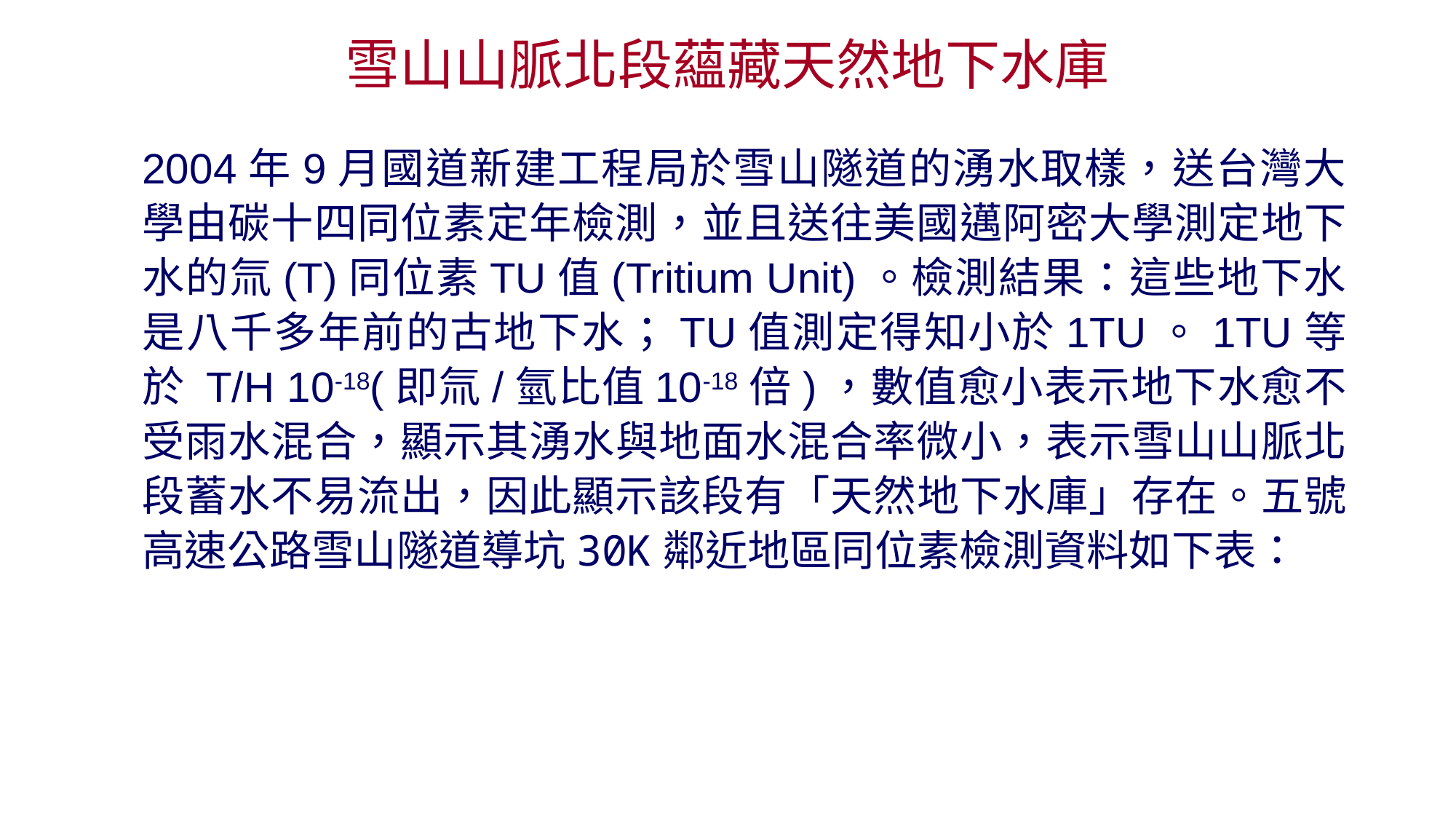

雪山山脈北段蘊藏天然地下水庫
2004年9月國道新建工程局於雪山隧道的湧水取樣，送台灣大學由碳十四同位素定年檢測，並且送往美國邁阿密大學測定地下水的氚(T)同位素TU值(Tritium Unit)。檢測結果：這些地下水是八千多年前的古地下水；TU值測定得知小於1TU。1TU等於 T/H 10-18(即氚/氫比值10-18倍)，數值愈小表示地下水愈不受雨水混合，顯示其湧水與地面水混合率微小，表示雪山山脈北段蓄水不易流出，因此顯示該段有「天然地下水庫」存在。五號高速公路雪山隧道導坑30K鄰近地區同位素檢測資料如下表：